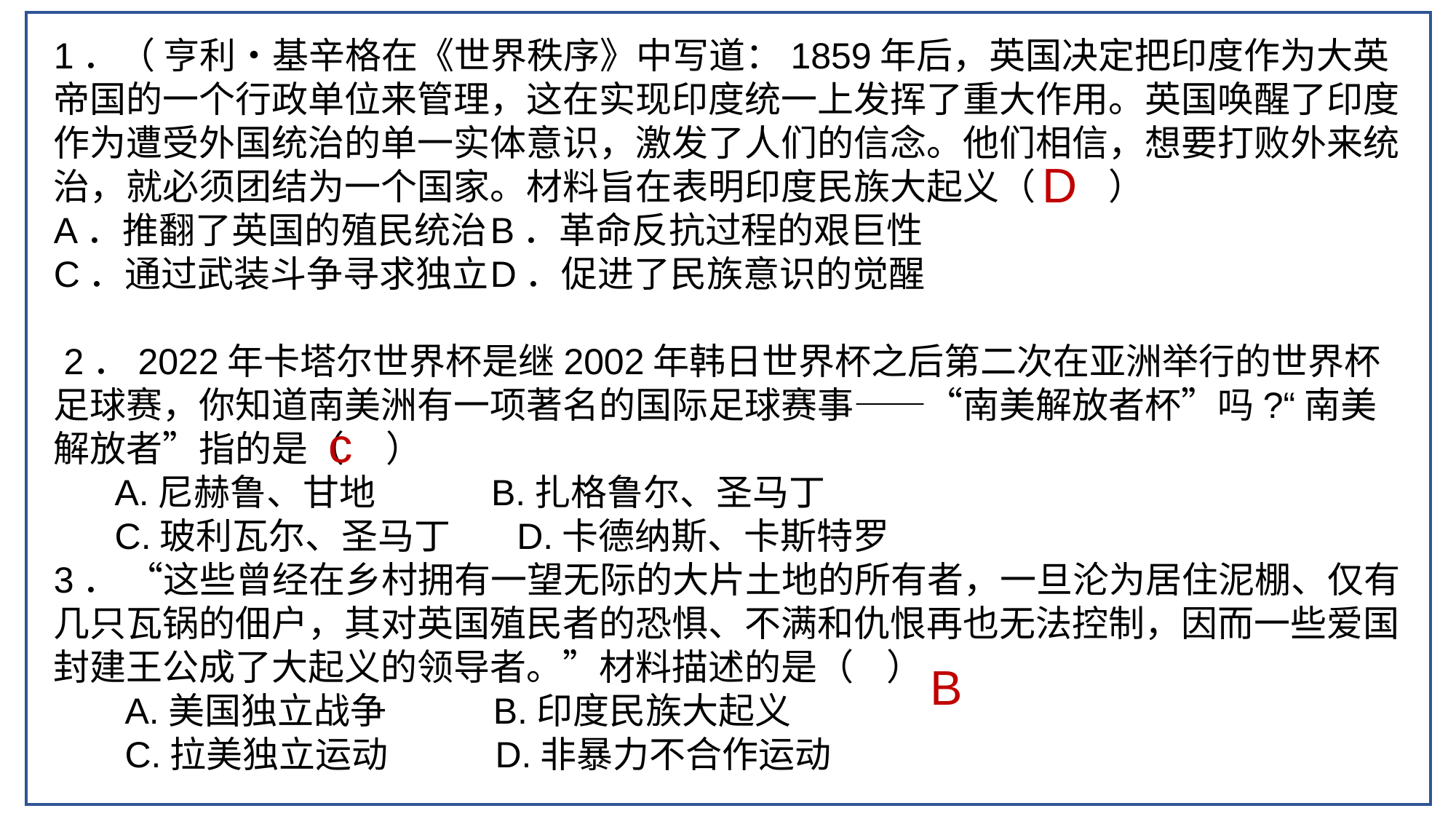

1．（ 亨利•基辛格在《世界秩序》中写道：1859年后，英国决定把印度作为大英帝国的一个行政单位来管理，这在实现印度统一上发挥了重大作用。英国唤醒了印度作为遭受外国统治的单一实体意识，激发了人们的信念。他们相信，想要打败外来统治，就必须团结为一个国家。材料旨在表明印度民族大起义（　　）
A．推翻了英国的殖民统治	B．革命反抗过程的艰巨性
C．通过武装斗争寻求独立	D．促进了民族意识的觉醒

 2．2022年卡塔尔世界杯是继2002年韩日世界杯之后第二次在亚洲举行的世界杯足球赛，你知道南美洲有一项著名的国际足球赛事——“南美解放者杯”吗?“南美解放者”指的是（     ）
      A.尼赫鲁、甘地             B.扎格鲁尔、圣马丁
      C.玻利瓦尔、圣马丁       D.卡德纳斯、卡斯特罗
3． “这些曾经在乡村拥有一望无际的大片土地的所有者，一旦沦为居住泥棚、仅有几只瓦锅的佃户，其对英国殖民者的恐惧、不满和仇恨再也无法控制，因而一些爱国封建王公成了大起义的领导者。”材料描述的是（    ）
       A.美国独立战争            B.印度民族大起义
       C.拉美独立运动            D.非暴力不合作运动
D
c
B